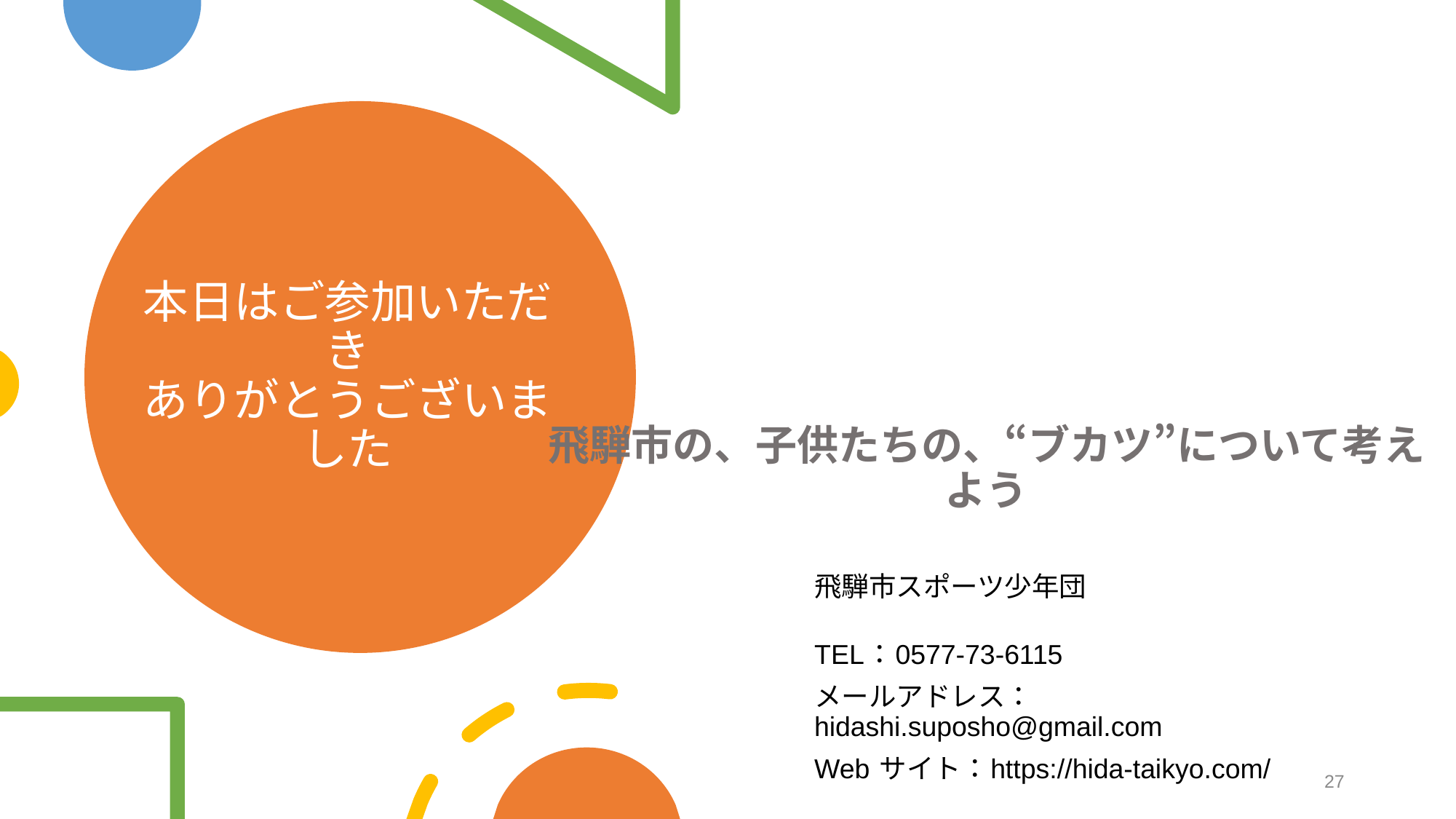

# 本日はご参加いただき ありがとうございました
飛騨市の、子供たちの、“ブカツ”について考えよう

飛騨市スポーツ少年団

TEL：0577-73-6115
メールアドレス：hidashi.suposho@gmail.com
Web サイト：https://hida-taikyo.com/

27